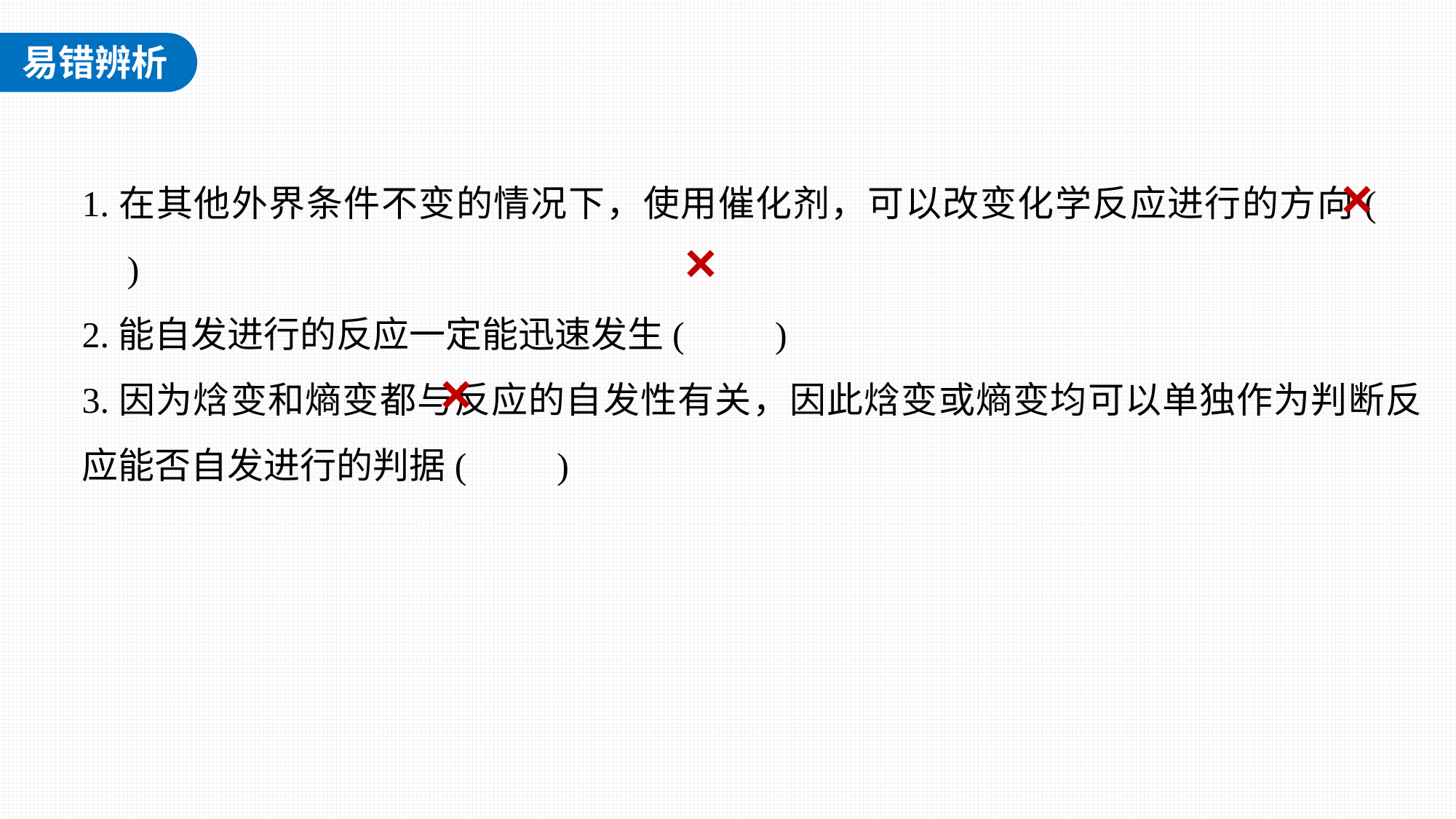

1.在其他外界条件不变的情况下，使用催化剂，可以改变化学反应进行的方向(　　)
2.能自发进行的反应一定能迅速发生(　　)
3.因为焓变和熵变都与反应的自发性有关，因此焓变或熵变均可以单独作为判断反应能否自发进行的判据(　　)
×
×
×